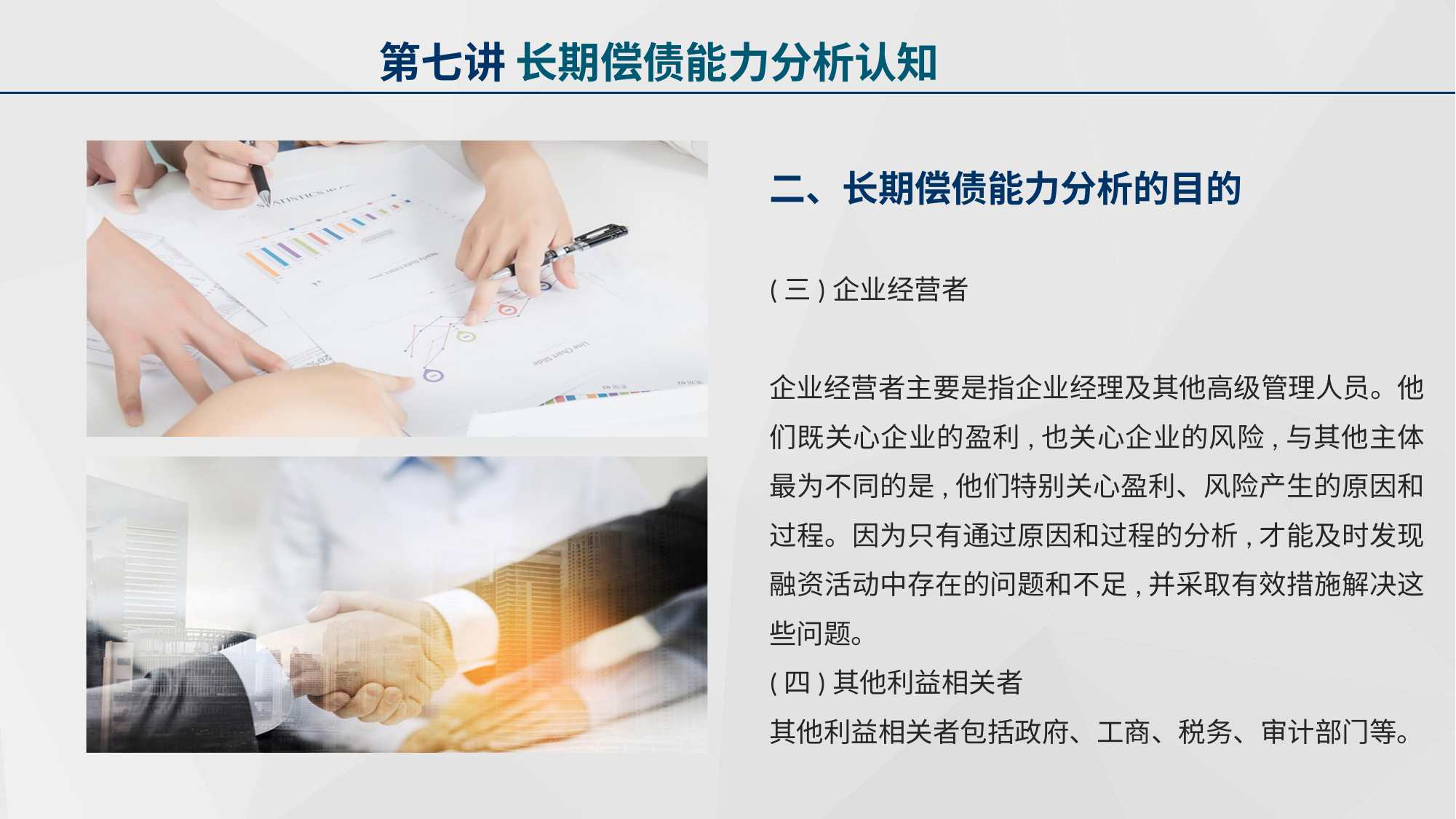

第七讲 长期偿债能力分析认知

二、长期偿债能力分析的目的

(三)企业经营者

企业经营者主要是指企业经理及其他高级管理人员。他们既关心企业的盈利,也关心企业的风险,与其他主体最为不同的是,他们特别关心盈利、风险产生的原因和过程。因为只有通过原因和过程的分析,才能及时发现融资活动中存在的问题和不足,并采取有效措施解决这些问题。
(四)其他利益相关者
其他利益相关者包括政府、工商、税务、审计部门等。